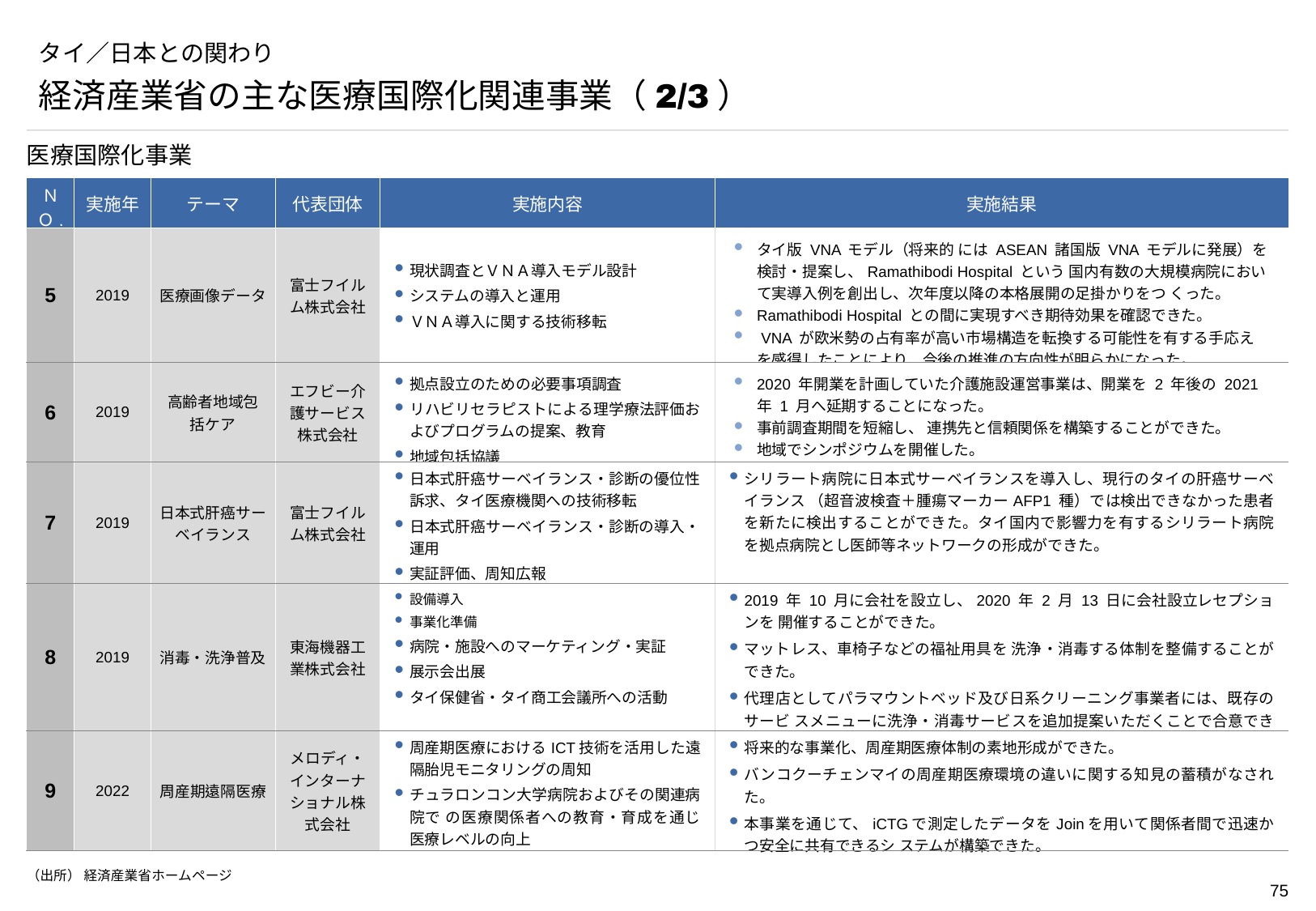

# タイ／日本との関わり
経済産業省の主な医療国際化関連事業（2/3）
医療国際化事業
| ＮＯ. | 実施年 | テーマ | 代表団体 | 実施内容 | 実施結果 |
| --- | --- | --- | --- | --- | --- |
| 5 | 2019 | 医療画像データ | 富士フイルム株式会社 | 現状調査とＶＮＡ導入モデル設計 システムの導入と運用 ＶＮＡ導入に関する技術移転 | タイ版 VNA モデル（将来的 には ASEAN 諸国版 VNA モデルに発展）を検討・提案し、Ramathibodi Hospital という 国内有数の大規模病院において実導入例を創出し、次年度以降の本格展開の足掛かりをつ くった。 Ramathibodi Hospital との間に実現すべき期待効果を確認できた。 VNA が欧米勢の占有率が高い市場構造を転換する可能性を有する手応えを感得したことにより、今後の推進の方向性が明らかになった。 |
| 6 | 2019 | 高齢者地域包括ケア | エフビー介護サービス株式会社 | 拠点設立のための必要事項調査 リハビリセラピストによる理学療法評価およびプログラムの提案、教育 地域包括協議 | 2020 年開業を計画していた介護施設運営事業は、開業を 2 年後の 2021 年 1 月へ延期することになった。 事前調査期間を短縮し、 連携先と信頼関係を構築することができた。 地域でシンポジウムを開催した。 |
| 7 | 2019 | 日本式肝癌サーベイランス | 富士フイルム株式会社 | 日本式肝癌サーベイランス・診断の優位性訴求、タイ医療機関への技術移転 日本式肝癌サーベイランス・診断の導入・運用 実証評価、周知広報 | シリラート病院に日本式サーベイランスを導入し、現行のタイの肝癌サーベイランス （超音波検査＋腫瘍マーカーAFP1 種）では検出できなかった患者を新たに検出することができた。タイ国内で影響力を有するシリラート病院を拠点病院とし医師等ネットワークの形成ができた。 |
| 8 | 2019 | 消毒・洗浄普及 | 東海機器工業株式会社 | 設備導入 事業化準備 病院・施設へのマーケティング・実証 展示会出展 タイ保健省・タイ商工会議所への活動 | 2019 年 10 月に会社を設立し、2020 年 2 月 13 日に会社設立レセプションを 開催することができた。 マットレス、車椅子などの福祉用具を 洗浄・消毒する体制を整備することができた。 代理店としてパラマウントベッド及び日系クリーニング事業者には、既存のサービ スメニューに洗浄・消毒サービスを追加提案いただくことで合意できた。 |
| 9 | 2022 | 周産期遠隔医療 | メロディ・インターナショナル株式会社 | 周産期医療におけるICT技術を活用した遠隔胎児モニタリングの周知 チュラロンコン大学病院およびその関連病院で の医療関係者への教育・育成を通じ医療レベルの向上 | 将来的な事業化、周産期医療体制の素地形成ができた。 バンコクーチェンマイの周産期医療環境の違いに関する知見の蓄積がなされた。 本事業を通じて、iCTGで測定したデータをJoinを用いて関係者間で迅速かつ安全に共有できるシ ステムが構築できた。 |
（出所） 経済産業省ホームページ